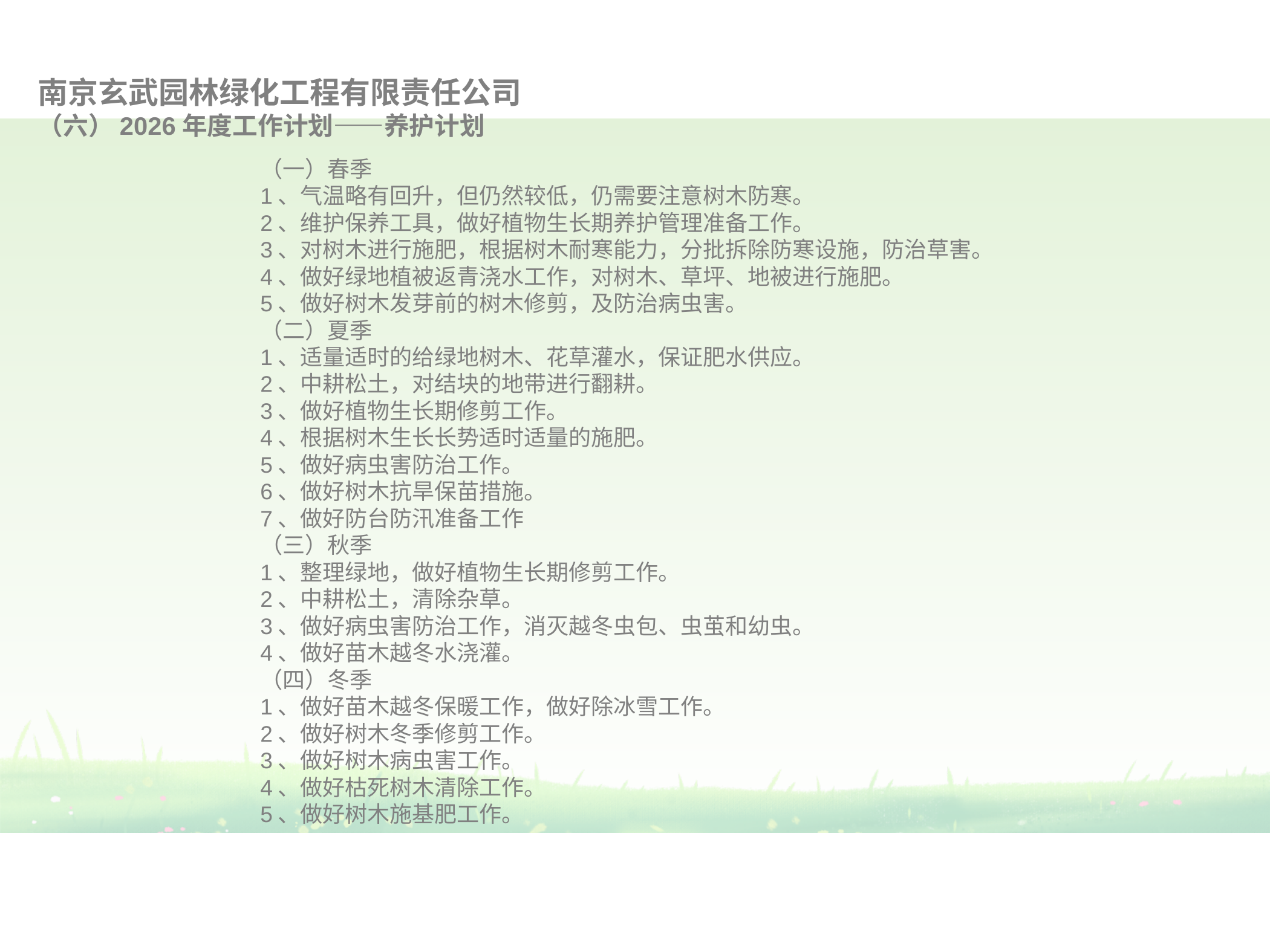

南京玄武园林绿化工程有限责任公司
（六）2026年度工作计划——养护计划
（一）春季
1、气温略有回升，但仍然较低，仍需要注意树木防寒。
2、维护保养工具，做好植物生长期养护管理准备工作。
3、对树木进行施肥，根据树木耐寒能力，分批拆除防寒设施，防治草害。
4、做好绿地植被返青浇水工作，对树木、草坪、地被进行施肥。
5、做好树木发芽前的树木修剪，及防治病虫害。
（二）夏季
1、适量适时的给绿地树木、花草灌水，保证肥水供应。
2、中耕松土，对结块的地带进行翻耕。
3、做好植物生长期修剪工作。
4、根据树木生长长势适时适量的施肥。
5、做好病虫害防治工作。
6、做好树木抗旱保苗措施。
7、做好防台防汛准备工作
（三）秋季
1、整理绿地，做好植物生长期修剪工作。
2、中耕松土，清除杂草。
3、做好病虫害防治工作，消灭越冬虫包、虫茧和幼虫。
4、做好苗木越冬水浇灌。
（四）冬季
1、做好苗木越冬保暖工作，做好除冰雪工作。
2、做好树木冬季修剪工作。
3、做好树木病虫害工作。
4、做好枯死树木清除工作。
5、做好树木施基肥工作。